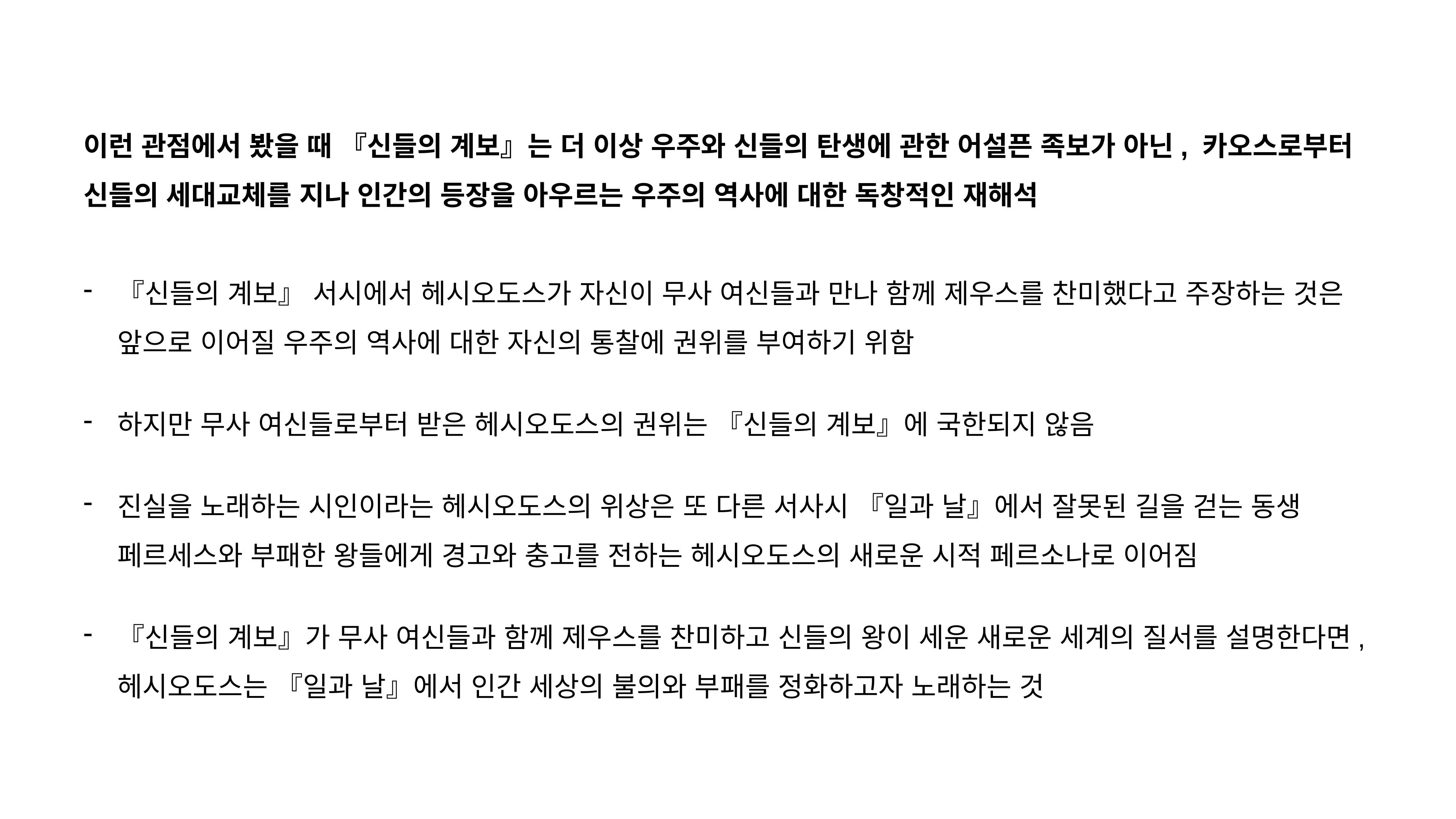

이런 관점에서 봤을 때 『신들의 계보』는 더 이상 우주와 신들의 탄생에 관한 어설픈 족보가 아닌, 카오스로부터 신들의 세대교체를 지나 인간의 등장을 아우르는 우주의 역사에 대한 독창적인 재해석

『신들의 계보』 서시에서 헤시오도스가 자신이 무사 여신들과 만나 함께 제우스를 찬미했다고 주장하는 것은 앞으로 이어질 우주의 역사에 대한 자신의 통찰에 권위를 부여하기 위함

하지만 무사 여신들로부터 받은 헤시오도스의 권위는 『신들의 계보』에 국한되지 않음

진실을 노래하는 시인이라는 헤시오도스의 위상은 또 다른 서사시 『일과 날』에서 잘못된 길을 걷는 동생 페르세스와 부패한 왕들에게 경고와 충고를 전하는 헤시오도스의 새로운 시적 페르소나로 이어짐

『신들의 계보』가 무사 여신들과 함께 제우스를 찬미하고 신들의 왕이 세운 새로운 세계의 질서를 설명한다면, 헤시오도스는 『일과 날』에서 인간 세상의 불의와 부패를 정화하고자 노래하는 것